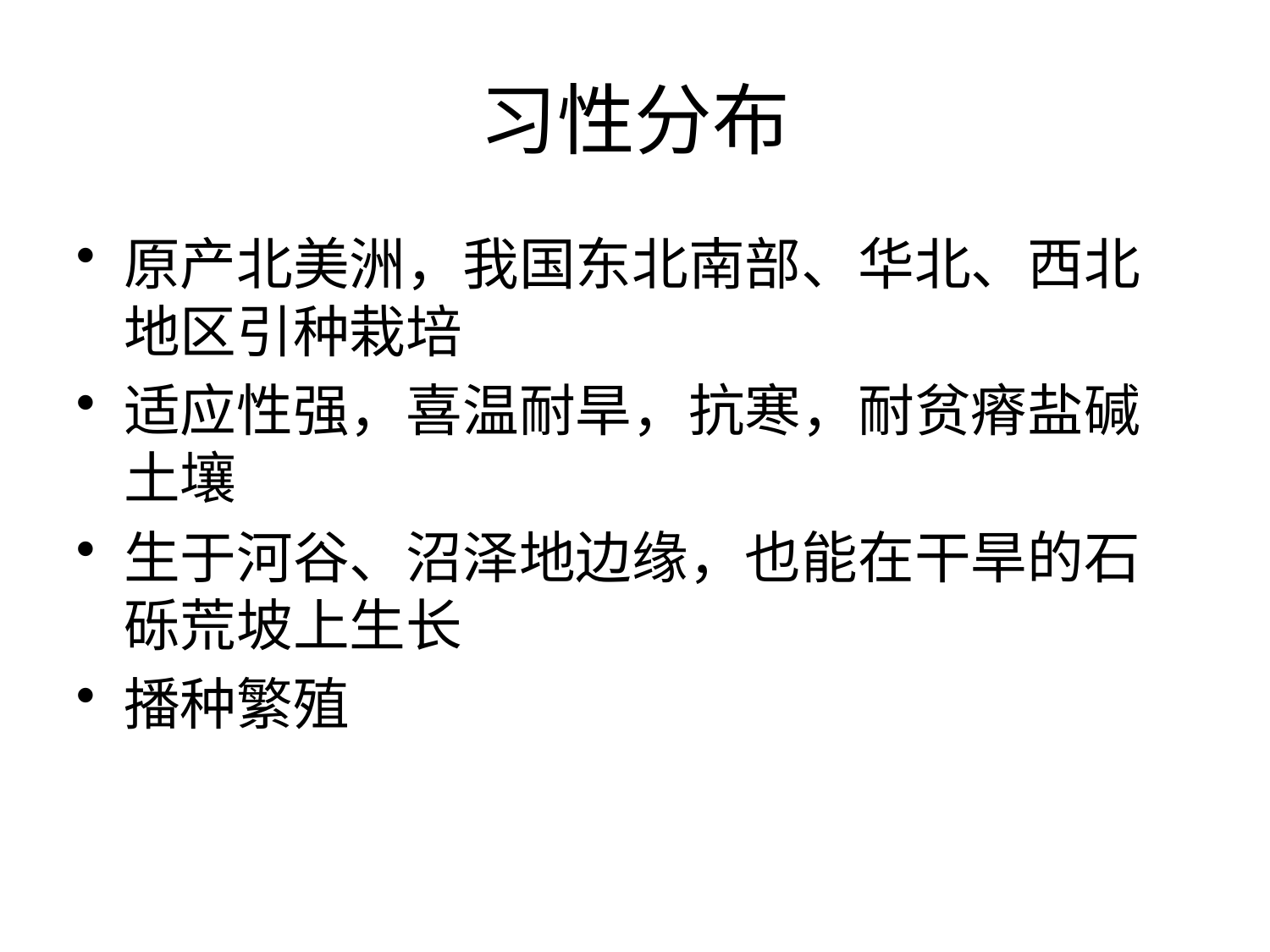

# 习性分布
原产北美洲，我国东北南部、华北、西北地区引种栽培
适应性强，喜温耐旱，抗寒，耐贫瘠盐碱土壤
生于河谷、沼泽地边缘，也能在干旱的石砾荒坡上生长
播种繁殖